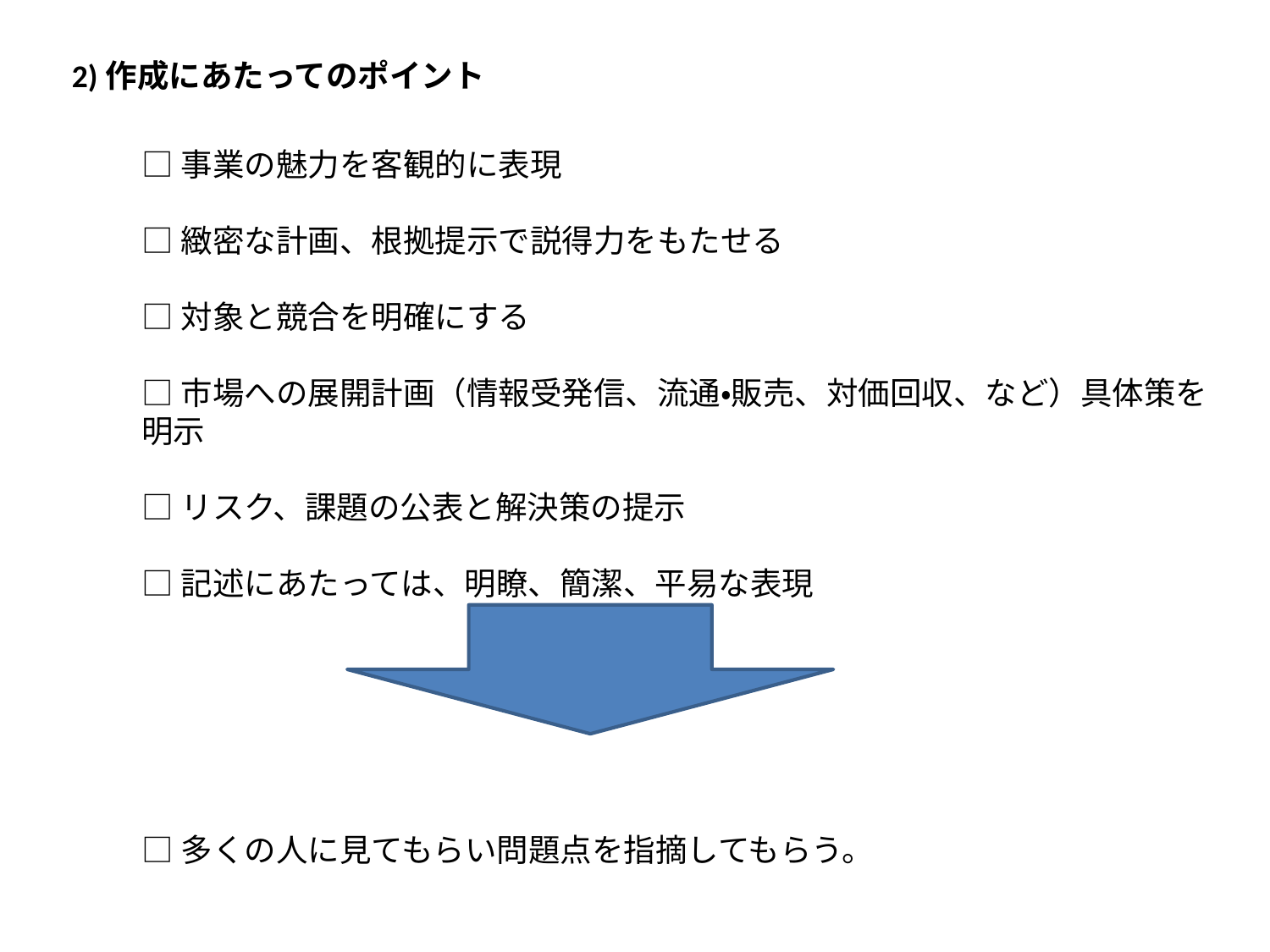

2)作成にあたってのポイント
□事業の魅力を客観的に表現

□緻密な計画、根拠提示で説得力をもたせる

□対象と競合を明確にする

□市場への展開計画（情報受発信、流通・販売、対価回収、など）具体策を明示

□リスク、課題の公表と解決策の提示

□記述にあたっては、明瞭、簡潔、平易な表現

□多くの人に見てもらい問題点を指摘してもらう。